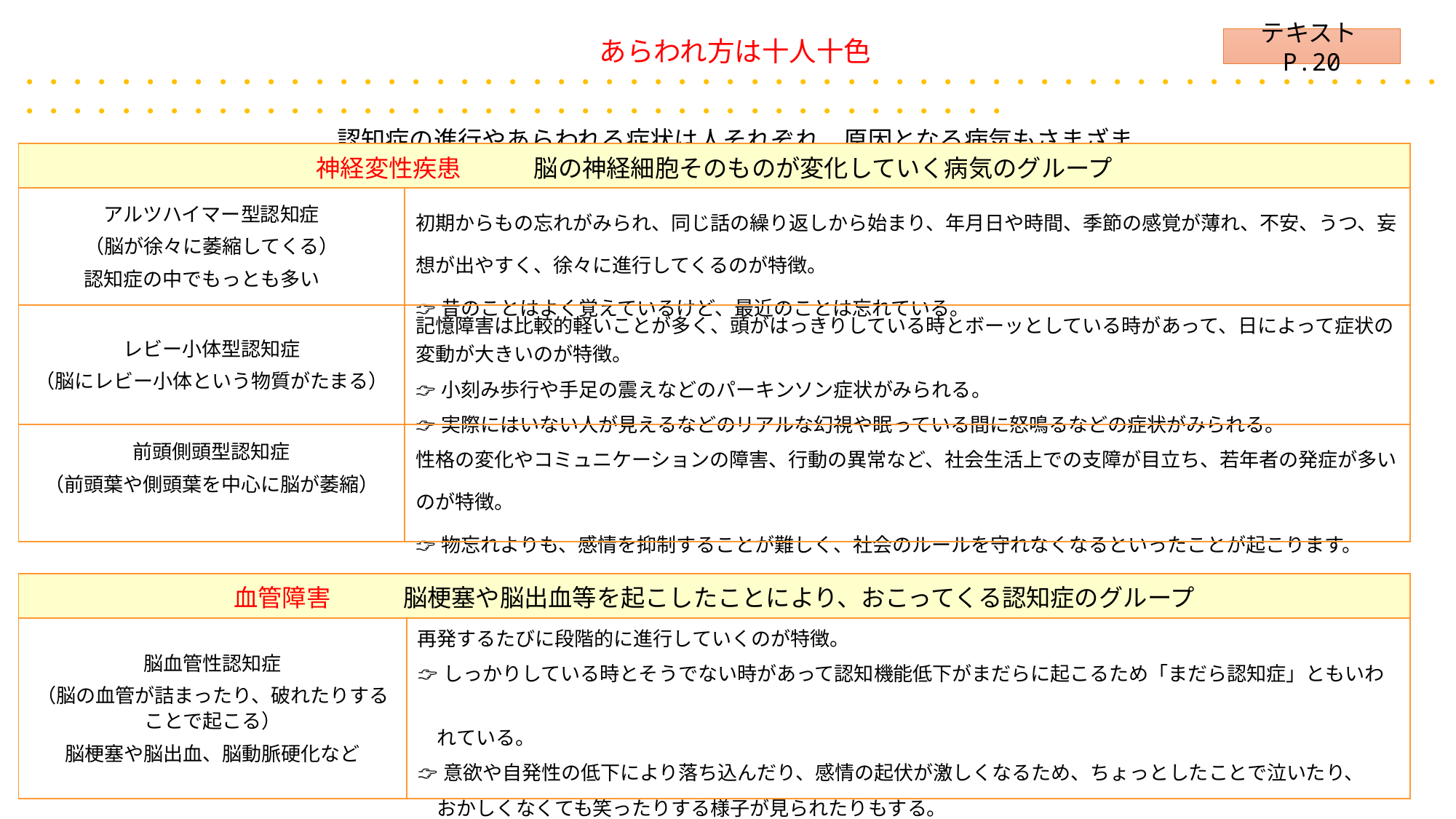

あらわれ方は十人十色
・・・・・・・・・・・・・・・・・・・・・・・・・・・・・・・・・・・・・・・・・・・・・・・・・・・・・・・・・・・・・・・・・・・・・・・・・・・・・・・・・・・・・・・・・・・・・・・・・・・・
認知症の進行やあらわれる症状は人それぞれ、原因となる病気もさまざま
テキストP.20
| 神経変性疾患　　　脳の神経細胞そのものが変化していく病気のグループ |  |
| --- | --- |
| アルツハイマー型認知症 （脳が徐々に萎縮してくる） 認知症の中でもっとも多い | 初期からもの忘れがみられ、同じ話の繰り返しから始まり、年月日や時間、季節の感覚が薄れ、不安、うつ、妄想が出やすく、徐々に進行してくるのが特徴。 👉昔のことはよく覚えているけど、最近のことは忘れている。 |
| レビー小体型認知症 （脳にレビー小体という物質がたまる） | 記憶障害は比較的軽いことが多く、頭がはっきりしている時とボーッとしている時があって、日によって症状の変動が大きいのが特徴。 👉小刻み歩行や手足の震えなどのパーキンソン症状がみられる。 👉実際にはいない人が見えるなどのリアルな幻視や眠っている間に怒鳴るなどの症状がみられる。 |
| 前頭側頭型認知症 （前頭葉や側頭葉を中心に脳が萎縮） | 性格の変化やコミュニケーションの障害、行動の異常など、社会生活上での支障が目立ち、若年者の発症が多いのが特徴。 👉物忘れよりも、感情を抑制することが難しく、社会のルールを守れなくなるといったことが起こります。 |
| 血管障害　　　脳梗塞や脳出血等を起こしたことにより、おこってくる認知症のグループ |  |
| --- | --- |
| 脳血管性認知症 （脳の血管が詰まったり、破れたりすることで起こる） 脳梗塞や脳出血、脳動脈硬化など | 再発するたびに段階的に進行していくのが特徴。 👉しっかりしている時とそうでない時があって認知機能低下がまだらに起こるため「まだら認知症」ともいわ　 　れている。 👉意欲や自発性の低下により落ち込んだり、感情の起伏が激しくなるため、ちょっとしたことで泣いたり、 　おかしくなくても笑ったりする様子が見られたりもする。 |